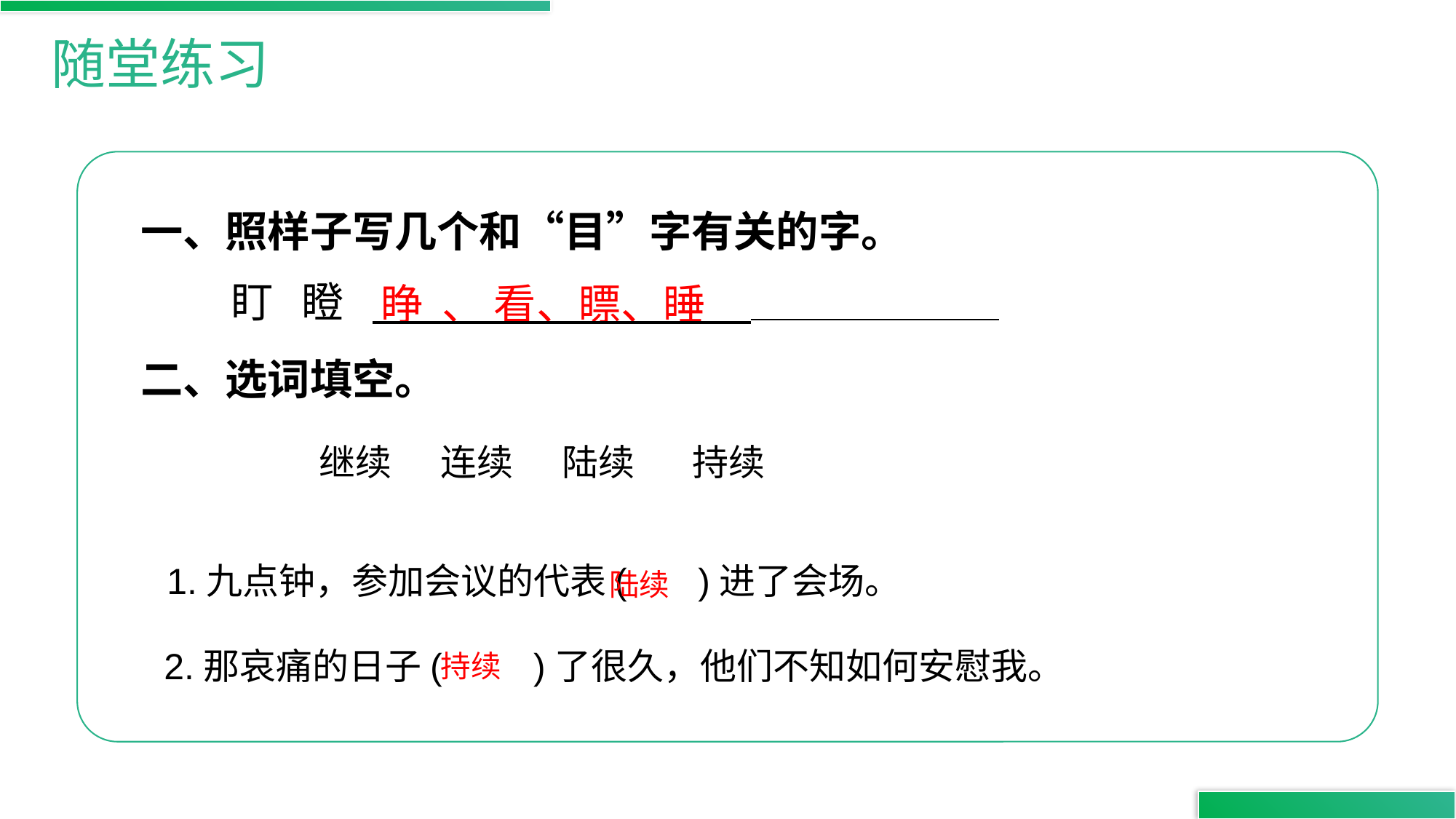

随堂练习
一、照样子写几个和“目”字有关的字。
盯   瞪
睁  、 看、瞟、睡
二、选词填空。
继续      连续      陆续       持续
1.九点钟，参加会议的代表(       )进了会场。
陆续
2.那哀痛的日子(         )了很久，他们不知如何安慰我。
持续